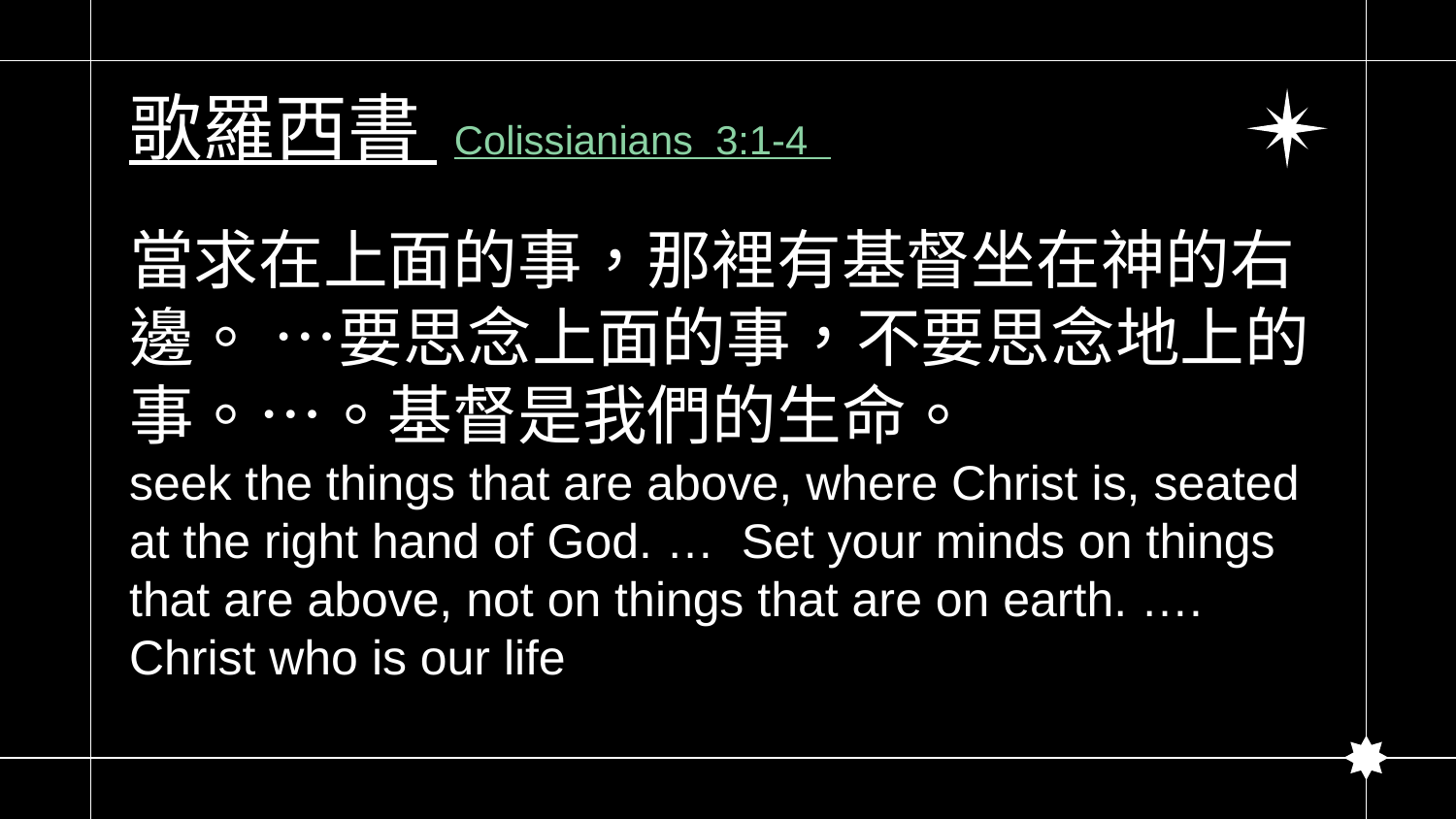

# 歌羅西書 Colissianians  3:1-4

當求在上面的事，那裡有基督坐在神的右邊。 …要思念上面的事，不要思念地上的事。…。基督是我們的生命。
seek the things that are above, where Christ is, seated at the right hand of God. …  Set your minds on things that are above, not on things that are on earth. …. Christ who is our life